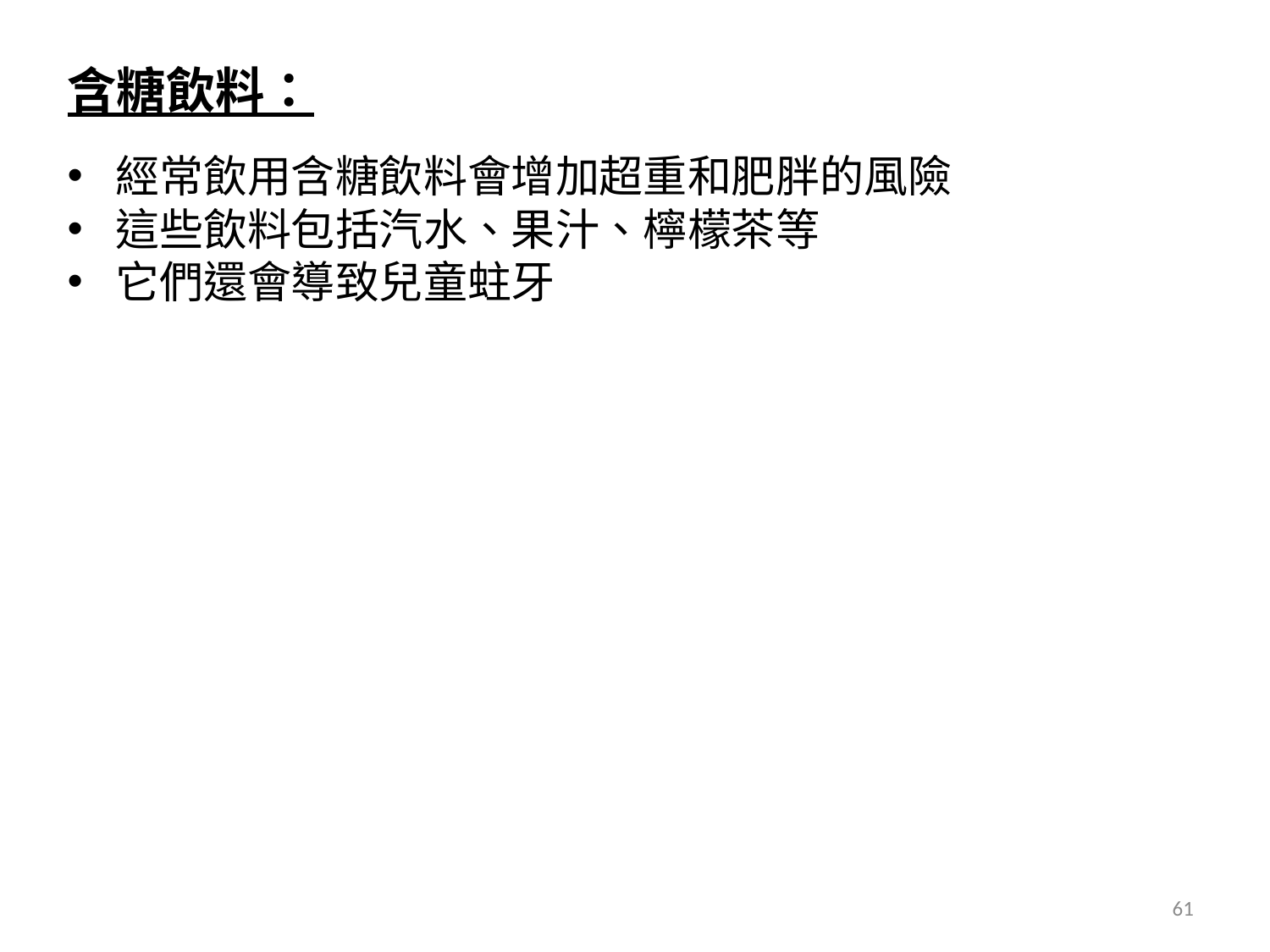

含糖飲料：
經常飲用含糖飲料會增加超重和肥胖的風險
這些飲料包括汽水、果汁、檸檬茶等
它們還會導致兒童蛀牙
61